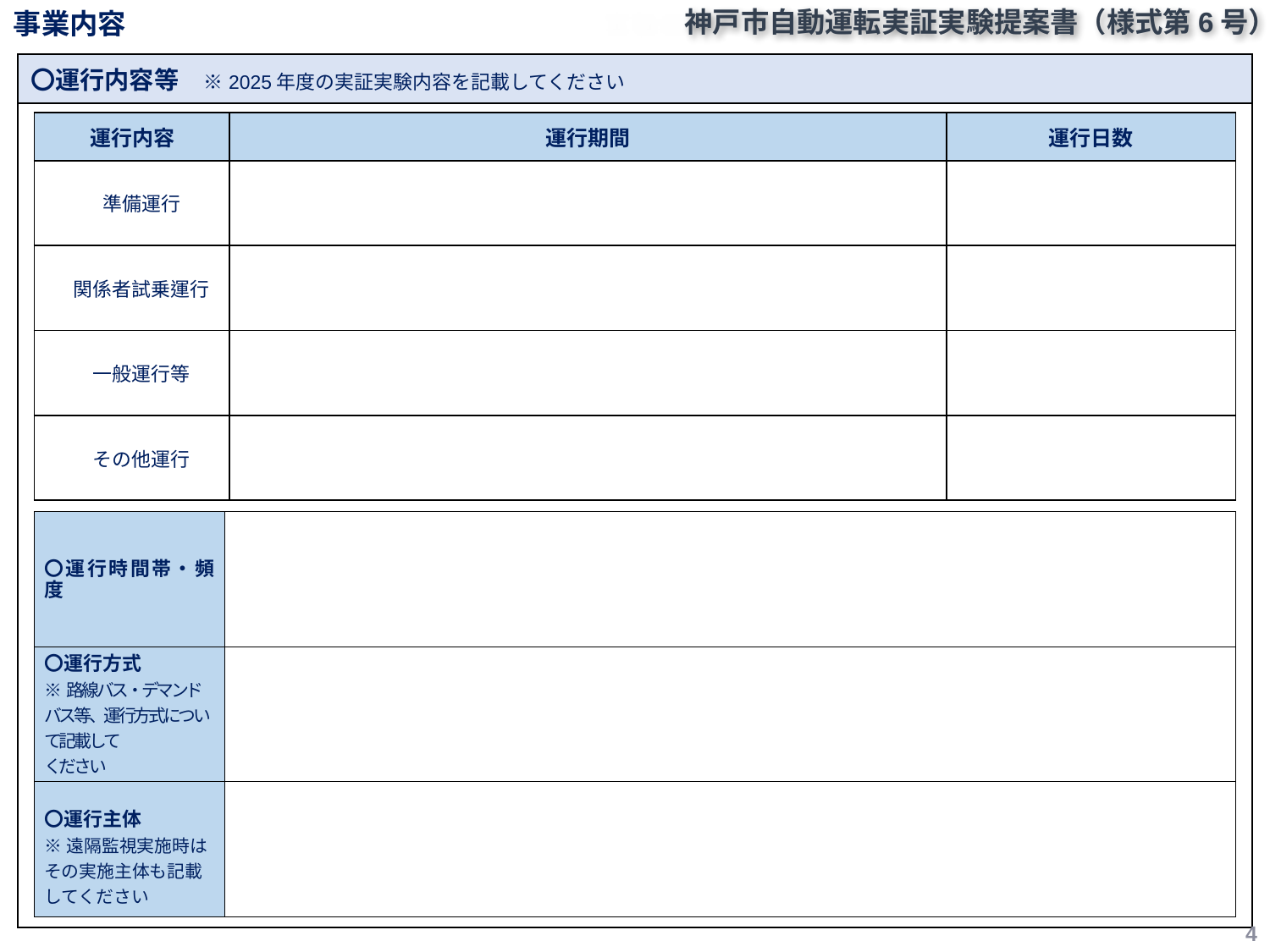

事業内容
| 〇運行内容等　※2025年度の実証実験内容を記載してください |
| --- |
|  |
| 運行内容 | 運行期間 | 運行日数 |
| --- | --- | --- |
| 準備運行 |  |  |
| 関係者試乗運行 |  |  |
| 一般運行等 |  |  |
| その他運行 |  |  |
| 〇運行時間帯・頻度 |  |
| --- | --- |
| 〇運行方式 ※路線バス・デマンドバス等、運行方式について記載して ください |  |
| 〇運行主体 ※遠隔監視実施時は その実施主体も記載 してください |  |
4